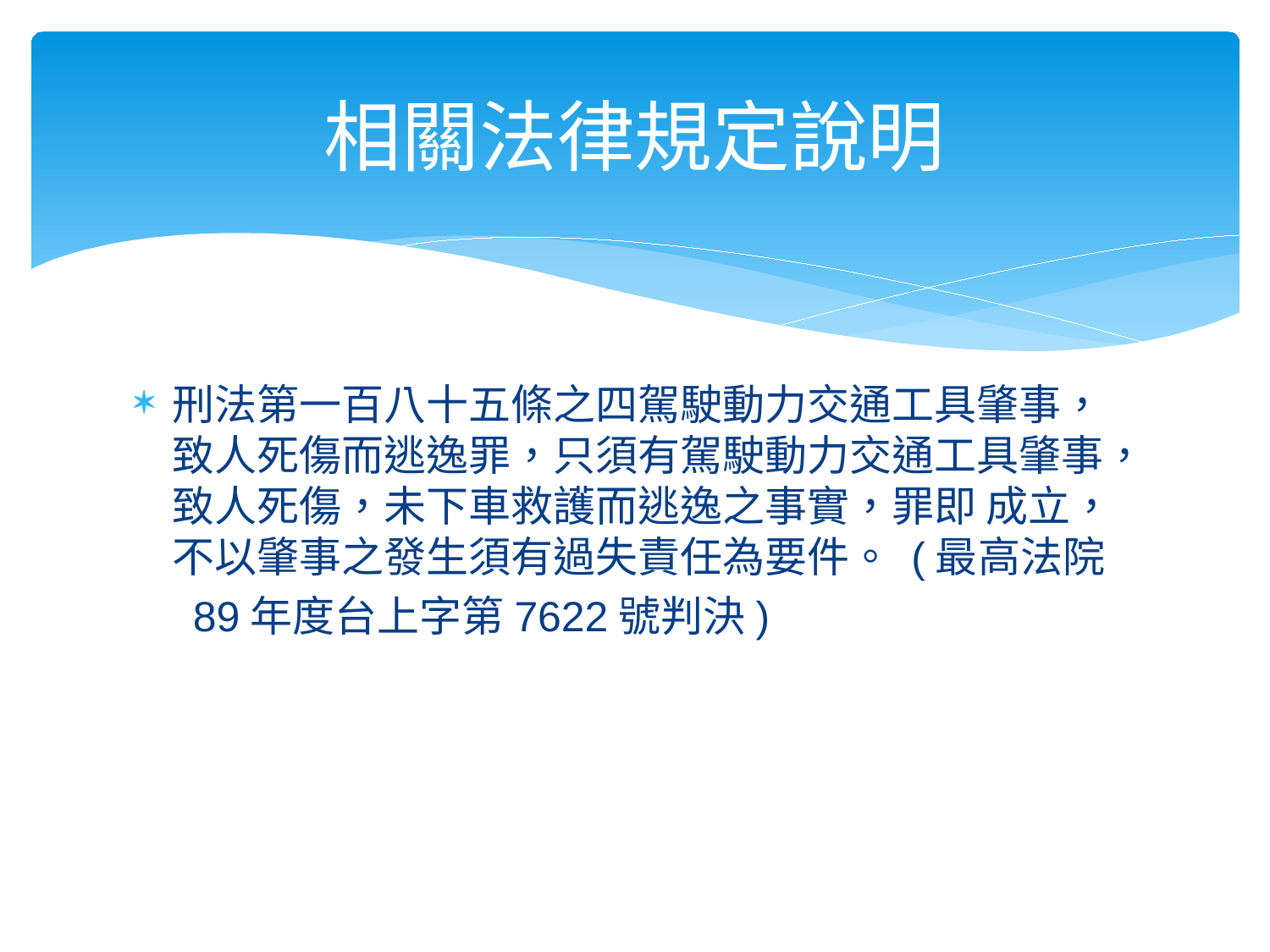

# 相關法律規定說明
刑法第一百八十五條之四駕駛動力交通工具肇事，致人死傷而逃逸罪，只須有駕駛動力交通工具肇事，致人死傷，未下車救護而逃逸之事實，罪即 成立，不以肇事之發生須有過失責任為要件。 (最高法院
     89年度台上字第7622號判決)